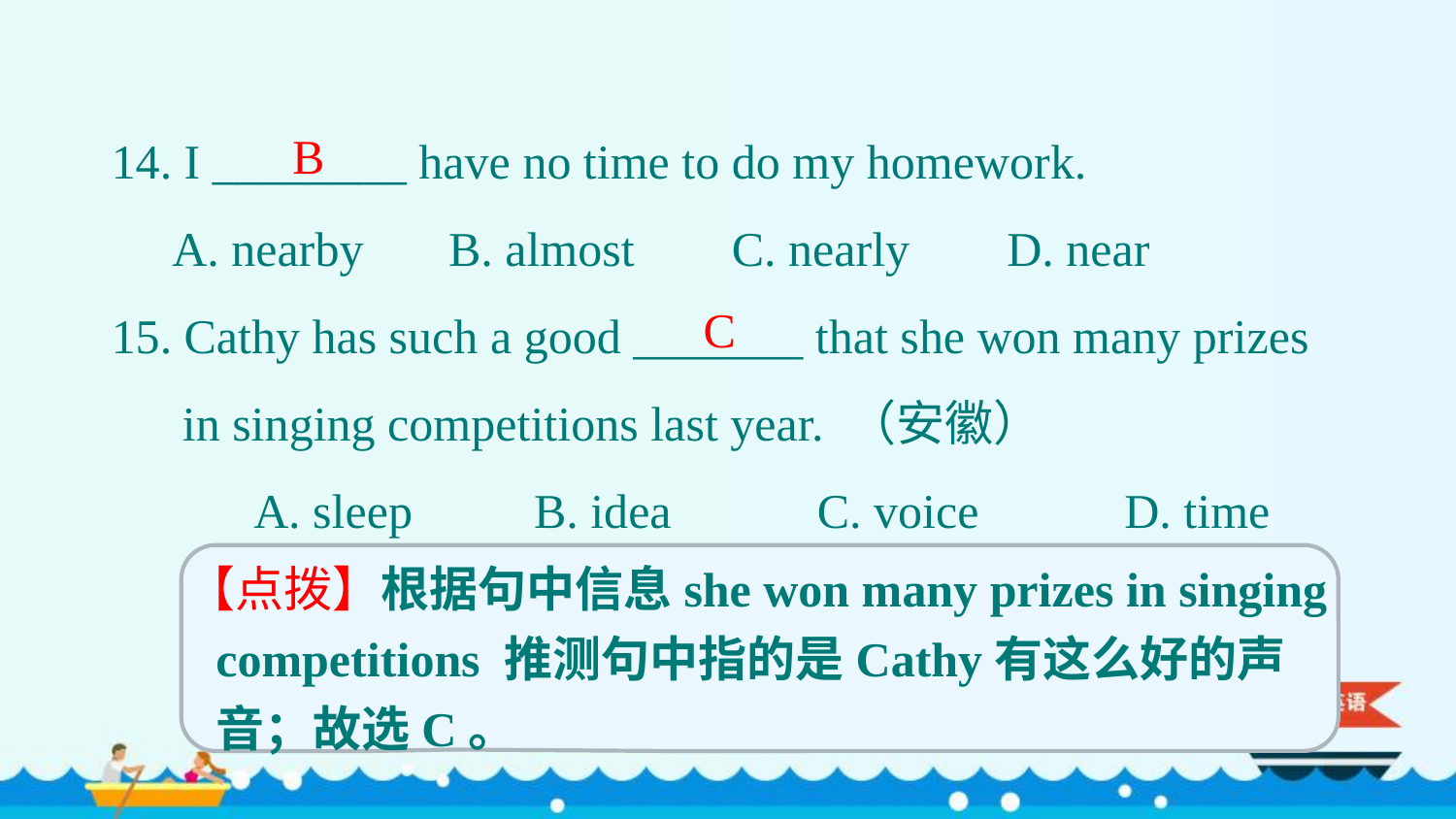

14. I ________ have no time to do my homework.
     A. nearby       B. almost        C. nearly        D. near
15. Cathy has such a good _______ that she won many prizes in singing competitions last year. （安徽）
A. sleep          B. idea            C. voice            D. time
B
C
【点拨】根据句中信息she won many prizes in singing competitions 推测句中指的是Cathy有这么好的声音；故选C。